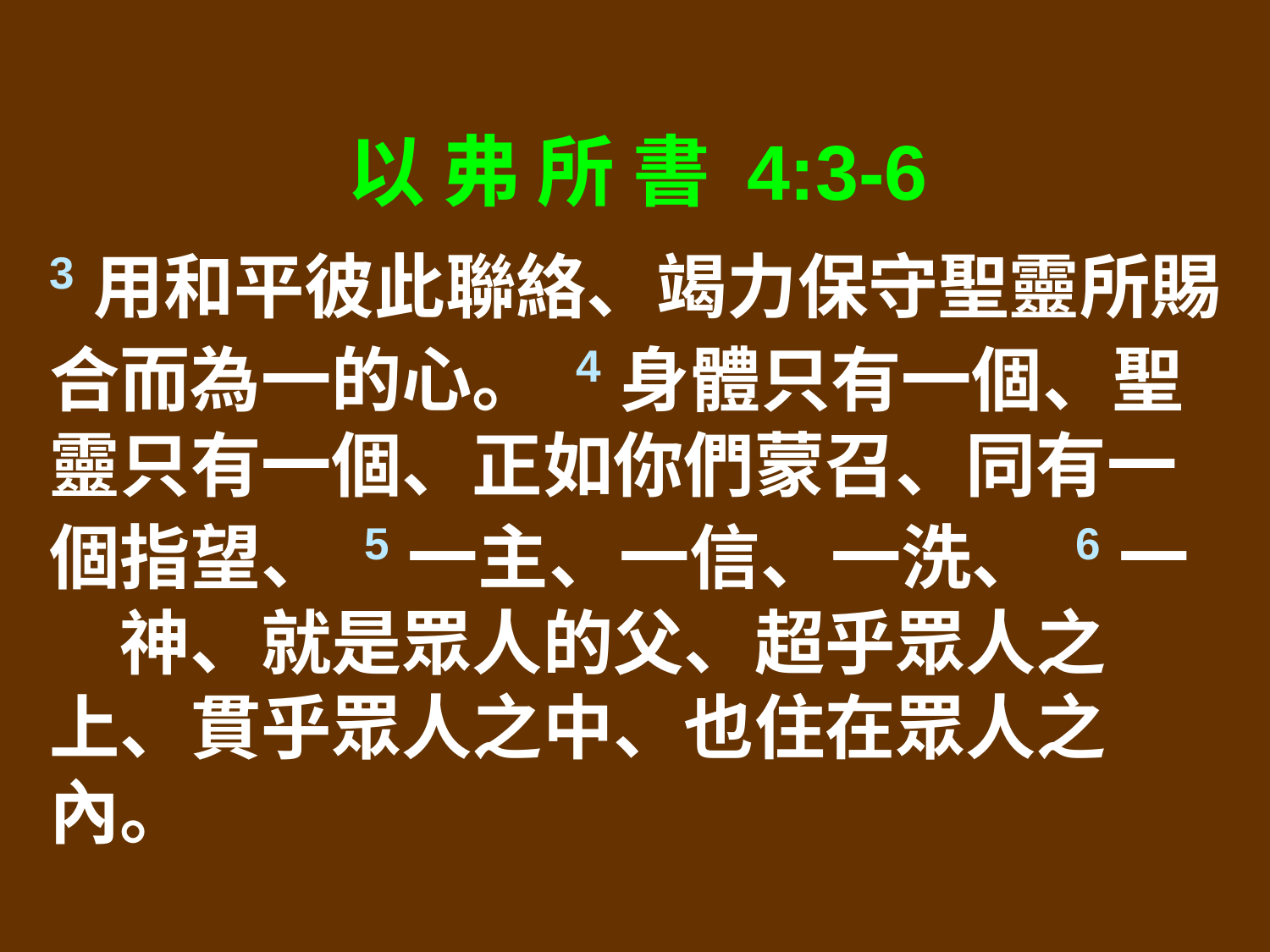

以 弗 所 書 4:3-6
3用和平彼此聯絡、竭力保守聖靈所賜合而為一的心。 4身體只有一個、聖靈只有一個、正如你們蒙召、同有一個指望、 5一主、一信、一洗、 6一　神、就是眾人的父、超乎眾人之上、貫乎眾人之中、也住在眾人之內。